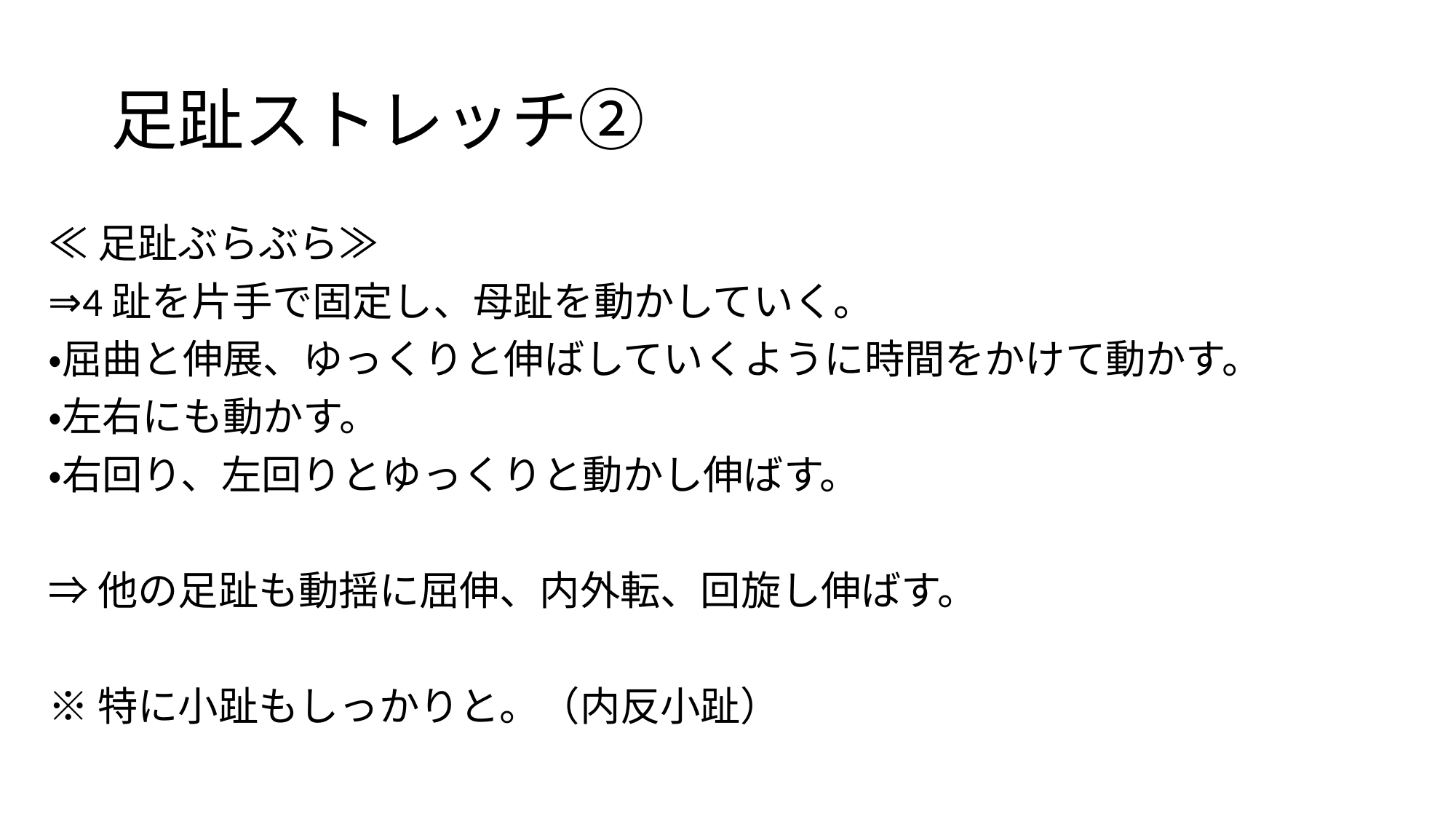

# 足趾ストレッチ②
≪足趾ぶらぶら≫
⇒4趾を片手で固定し、母趾を動かしていく。
・屈曲と伸展、ゆっくりと伸ばしていくように時間をかけて動かす。
・左右にも動かす。
・右回り、左回りとゆっくりと動かし伸ばす。

⇒他の足趾も動揺に屈伸、内外転、回旋し伸ばす。

※特に小趾もしっかりと。（内反小̪趾）